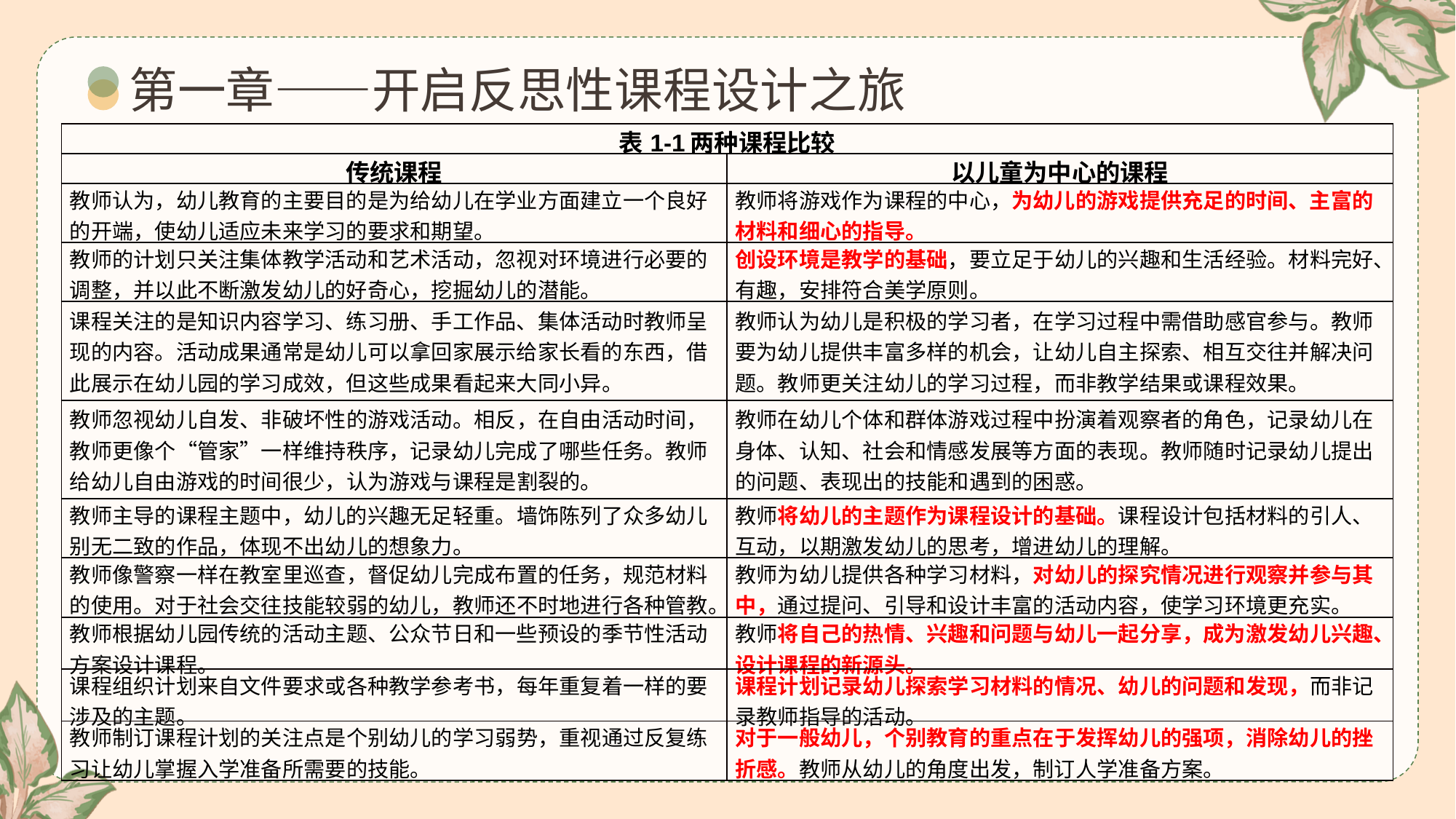

第一章——开启反思性课程设计之旅

| 表1-1两种课程比较 |  |
| --- | --- |
| 传统课程 | 以儿童为中心的课程 |
| 教师认为，幼儿教育的主要目的是为给幼儿在学业方面建立一个良好的开端，使幼儿适应未来学习的要求和期望。 | 教师将游戏作为课程的中心，为幼儿的游戏提供充足的时间、主富的材料和细心的指导。 |
| 教师的计划只关注集体教学活动和艺术活动，忽视对环境进行必要的调整，并以此不断激发幼儿的好奇心，挖掘幼儿的潜能。 | 创设环境是教学的基础，要立足于幼儿的兴趣和生活经验。材料完好、有趣，安排符合美学原则。 |
| 课程关注的是知识内容学习、练习册、手工作品、集体活动时教师呈现的内容。活动成果通常是幼儿可以拿回家展示给家长看的东西，借此展示在幼儿园的学习成效，但这些成果看起来大同小异。 | 教师认为幼儿是积极的学习者，在学习过程中需借助感官参与。教师要为幼儿提供丰富多样的机会，让幼儿自主探索、相互交往并解决问题。教师更关注幼儿的学习过程，而非教学结果或课程效果。 |
| 教师忽视幼儿自发、非破坏性的游戏活动。相反，在自由活动时间，教师更像个“管家”一样维持秩序，记录幼儿完成了哪些任务。教师给幼儿自由游戏的时间很少，认为游戏与课程是割裂的。 | 教师在幼儿个体和群体游戏过程中扮演着观察者的角色，记录幼儿在身体、认知、社会和情感发展等方面的表现。教师随时记录幼儿提出的问题、表现出的技能和遇到的困惑。 |
| 教师主导的课程主题中，幼儿的兴趣无足轻重。墙饰陈列了众多幼儿别无二致的作品，体现不出幼儿的想象力。 | 教师将幼儿的主题作为课程设计的基础。课程设计包括材料的引人、互动，以期激发幼儿的思考，增进幼儿的理解。 |
| 教师像警察一样在教室里巡查，督促幼儿完成布置的任务，规范材料的使用。对于社会交往技能较弱的幼儿，教师还不时地进行各种管教。 | 教师为幼儿提供各种学习材料，对幼儿的探究情况进行观察并参与其中，通过提问、引导和设计丰富的活动内容，使学习环境更充实。 |
| 教师根据幼儿园传统的活动主题、公众节日和一些预设的季节性活动方案设计课程。 | 教师将自己的热情、兴趣和问题与幼儿一起分享，成为激发幼儿兴趣、设计课程的新源头。 |
| 课程组织计划来自文件要求或各种教学参考书，每年重复着一样的要涉及的主题。 | 课程计划记录幼儿探索学习材料的情况、幼儿的问题和发现，而非记录教师指导的活动。 |
| 教师制订课程计划的关注点是个别幼儿的学习弱势，重视通过反复练习让幼儿掌握入学准备所需要的技能。 | 对于一般幼儿，个别教育的重点在于发挥幼儿的强项，消除幼儿的挫折感。教师从幼儿的角度出发，制订人学准备方案。 |